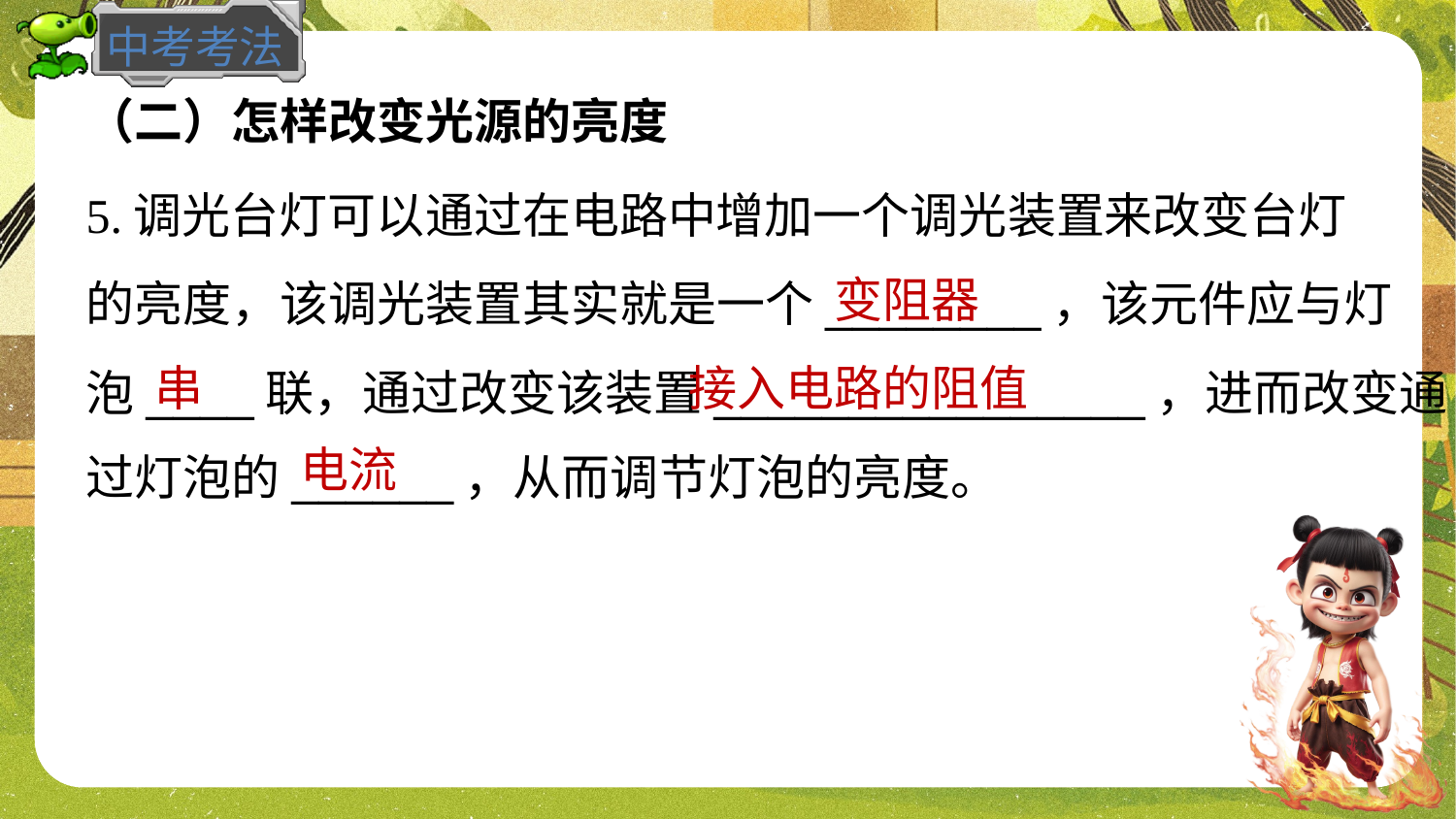

（二）怎样改变光源的亮度
5.调光台灯可以通过在电路中增加一个调光装置来改变台灯
的亮度，该调光装置其实就是一个________，该元件应与灯
泡____联，通过改变该装置________________，进而改变通
过灯泡的______，从而调节灯泡的亮度。
变阻器
串
接入电路的阻值
电流